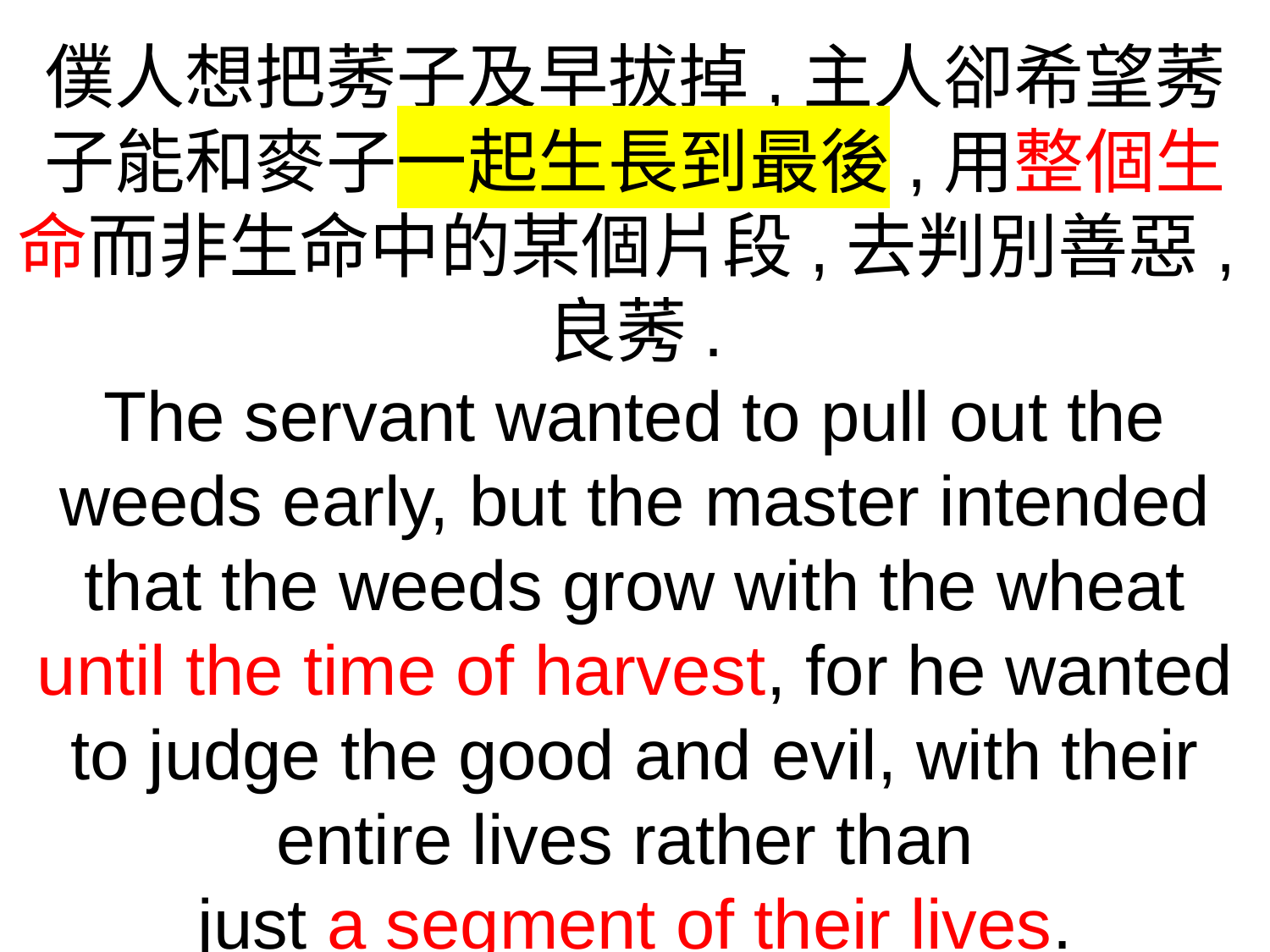

僕人想把莠子及早拔掉,主人卻希望莠子能和麥子一起生長到最後,用整個生命而非生命中的某個片段,去判別善惡,良莠.
The servant wanted to pull out the weeds early, but the master intended that the weeds grow with the wheat until the time of harvest, for he wanted to judge the good and evil, with their entire lives rather than
just a segment of their lives.